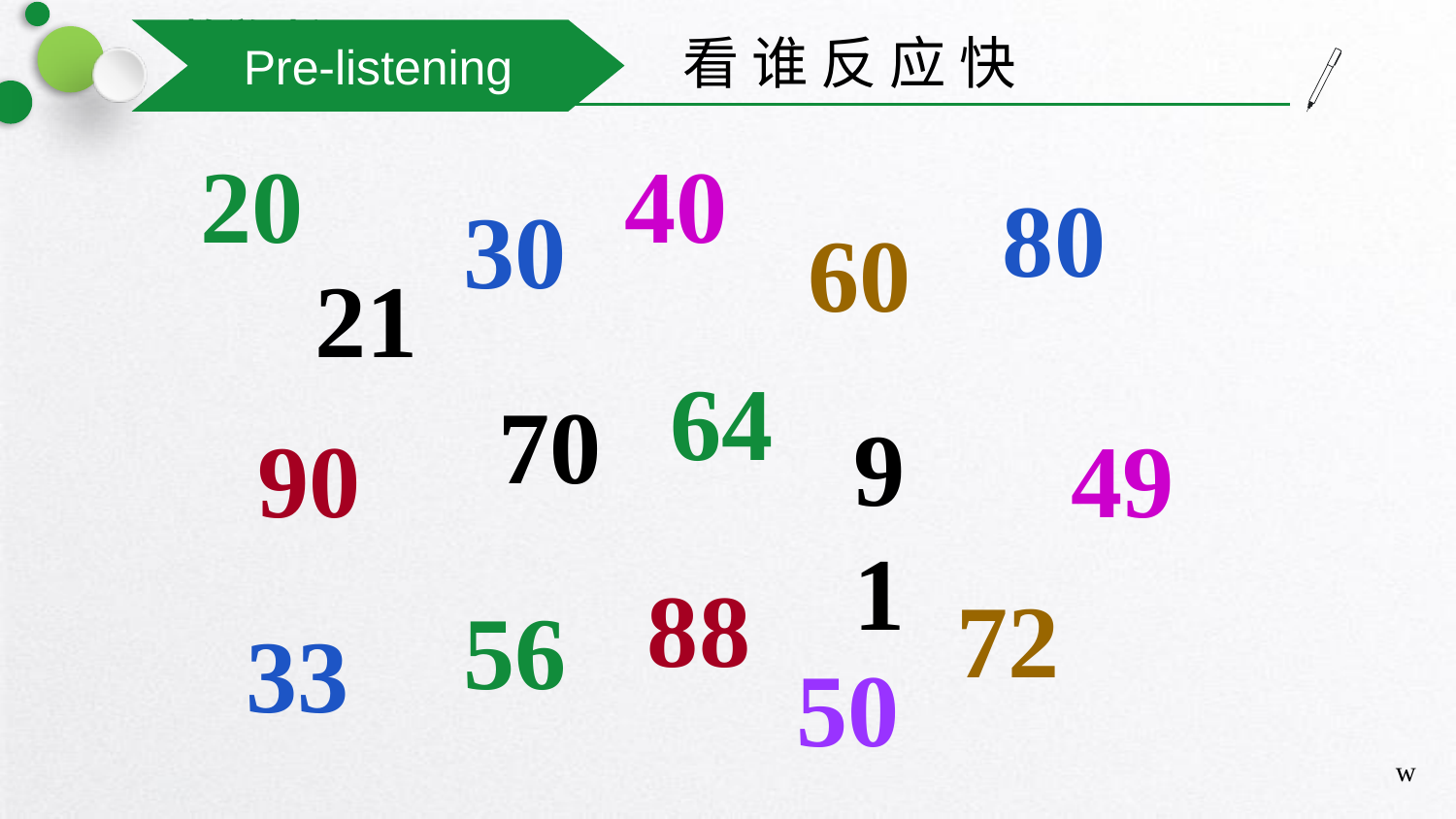

Pre-listening
看 谁 反 应 快
20
40
80
30
60
21
64
70
91
90
49
88
72
56
33
50
w